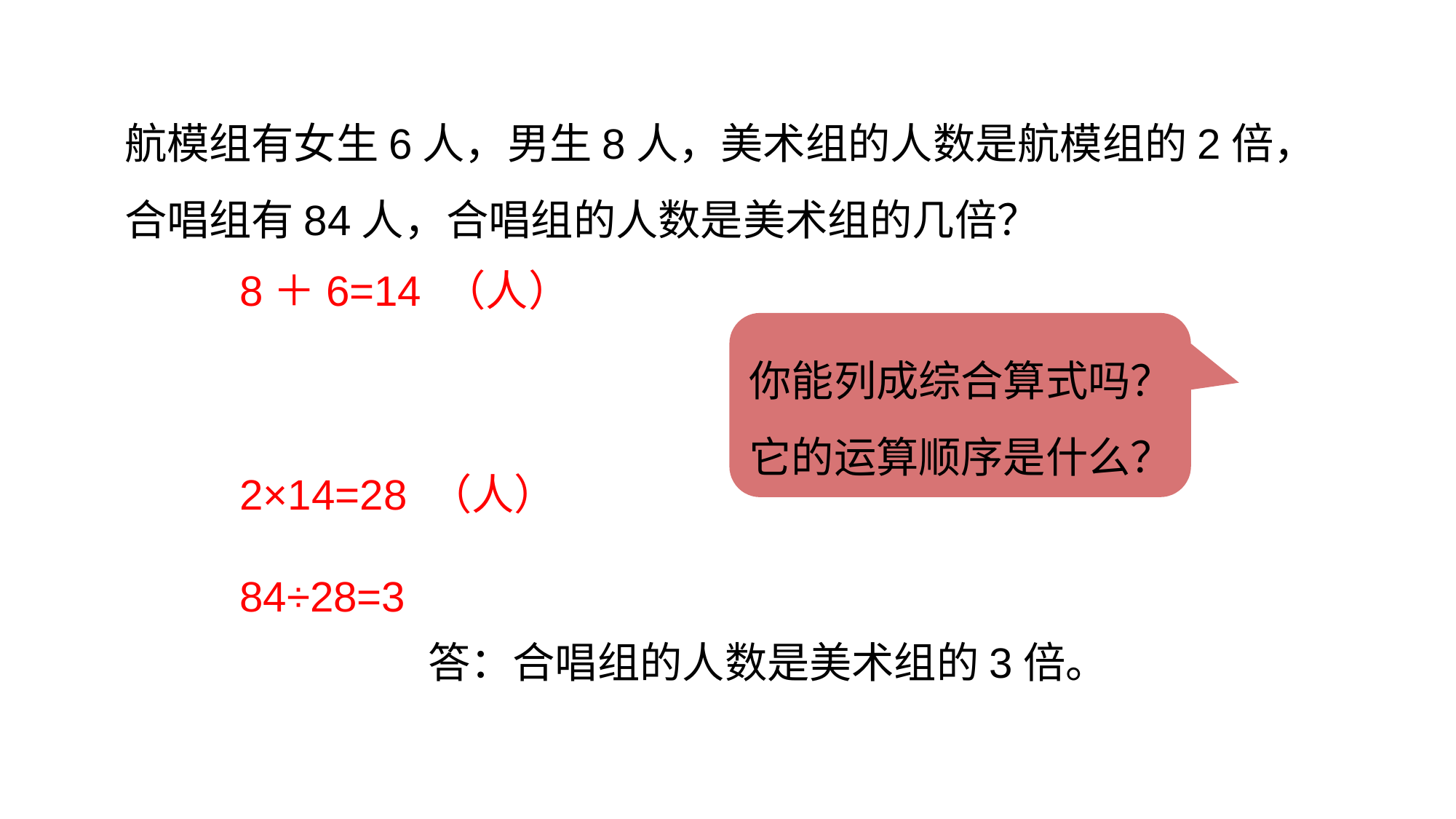

航模组有女生6人，男生8人，美术组的人数是航模组的2倍，合唱组有84人，合唱组的人数是美术组的几倍？
8＋6=14 （人）
2×14=28 （人）
84÷28=3
你能列成综合算式吗？它的运算顺序是什么？
答：合唱组的人数是美术组的3倍。